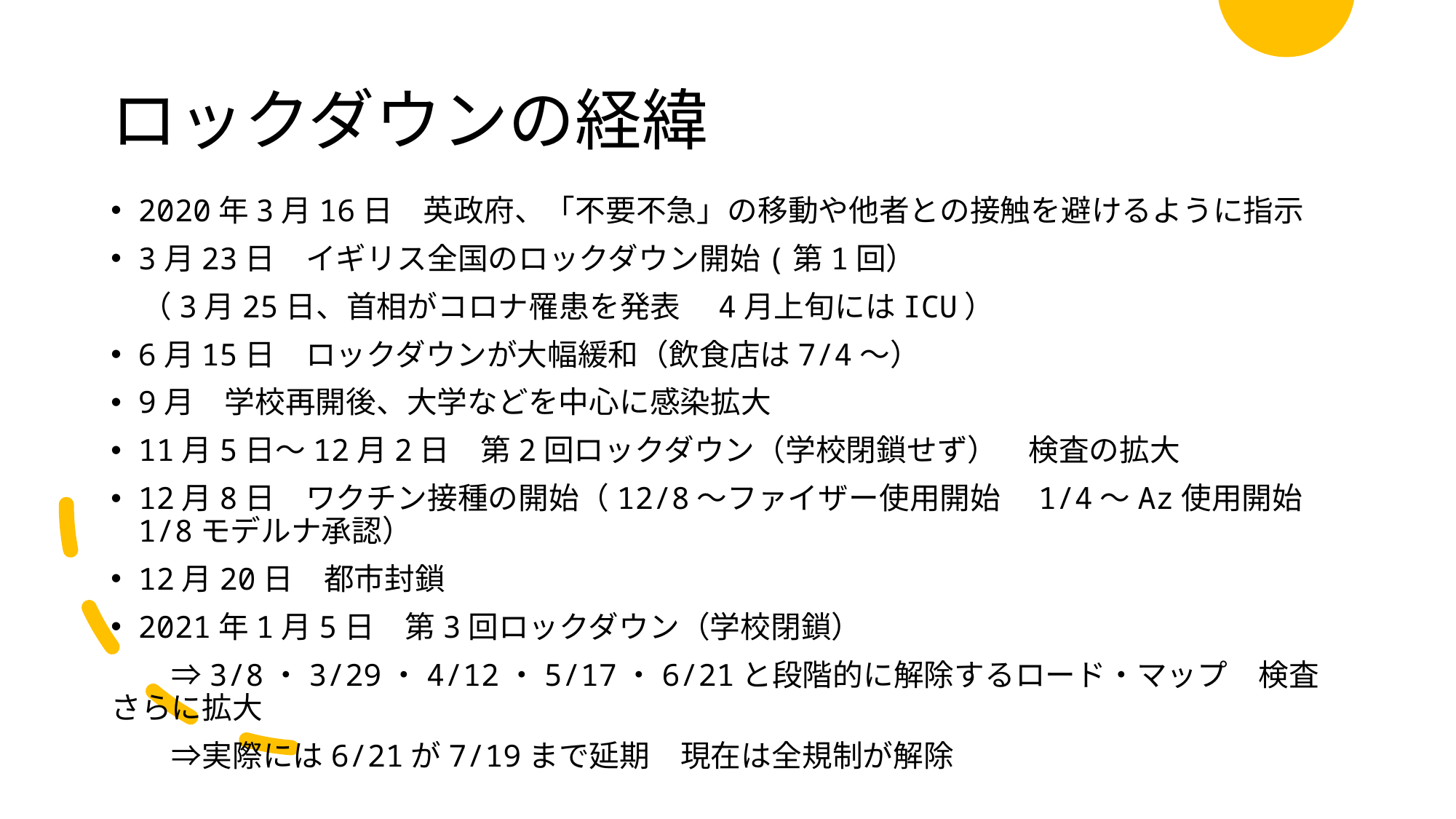

# ロックダウンの経緯
2020年3月16日　英政府、「不要不急」の移動や他者との接触を避けるように指示
3月23日　イギリス全国のロックダウン開始(第1回）
　（3月25日、首相がコロナ罹患を発表　4月上旬にはICU）
6月15日　ロックダウンが大幅緩和（飲食店は7/4～）
9月　学校再開後、大学などを中心に感染拡大
11月5日～12月2日　第2回ロックダウン（学校閉鎖せず）　検査の拡大
12月8日　ワクチン接種の開始（12/8～ファイザー使用開始　1/4～Az使用開始　1/8モデルナ承認）
12月20日　都市封鎖
2021年1月5日　第3回ロックダウン（学校閉鎖）
　　⇒3/8・3/29・4/12・5/17・6/21と段階的に解除するロード・マップ　検査さらに拡大
　　⇒実際には6/21が7/19まで延期　現在は全規制が解除